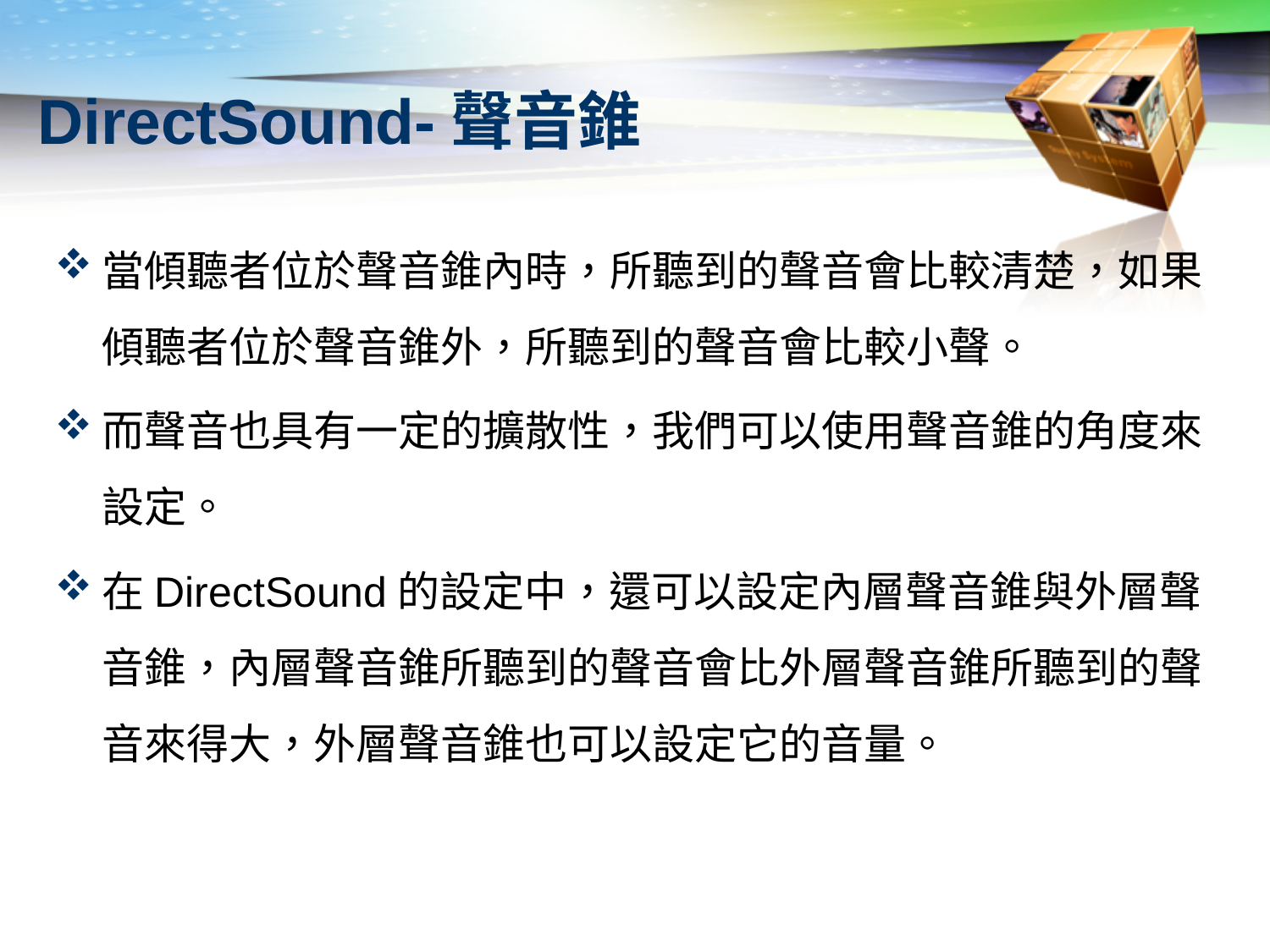

# DirectSound-聲音錐
當傾聽者位於聲音錐內時，所聽到的聲音會比較清楚，如果傾聽者位於聲音錐外，所聽到的聲音會比較小聲。
而聲音也具有一定的擴散性，我們可以使用聲音錐的角度來設定。
在DirectSound的設定中，還可以設定內層聲音錐與外層聲音錐，內層聲音錐所聽到的聲音會比外層聲音錐所聽到的聲音來得大，外層聲音錐也可以設定它的音量。